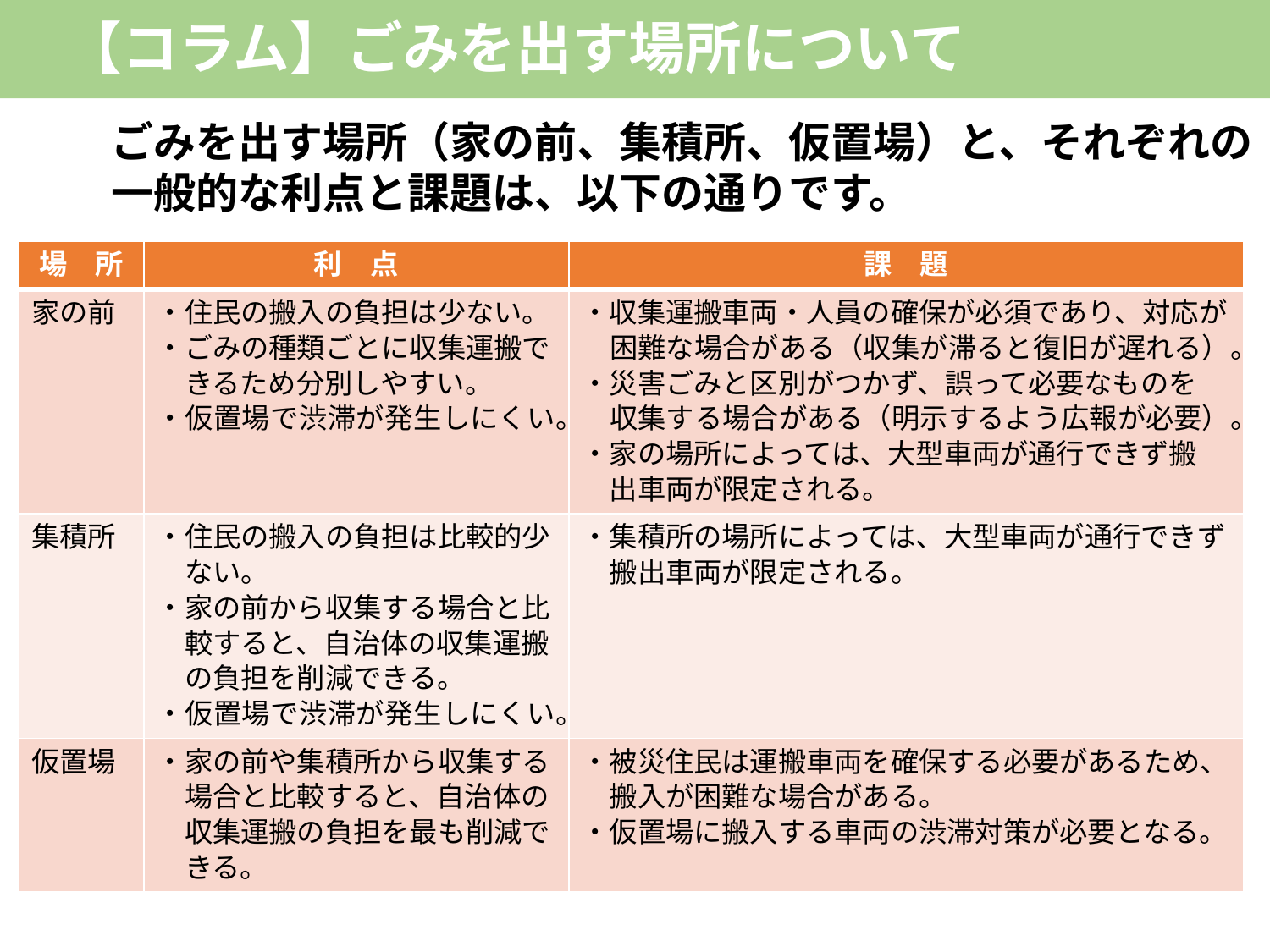

# 【コラム】ごみを出す場所について
ごみを出す場所（家の前、集積所、仮置場）と、それぞれの
一般的な利点と課題は、以下の通りです。
| 場　所 | 利　点 | 課　題 |
| --- | --- | --- |
| 家の前 | ・住民の搬入の負担は少ない。 ・ごみの種類ごとに収集運搬で 　きるため分別しやすい。 ・仮置場で渋滞が発生しにくい。 | ・収集運搬車両・人員の確保が必須であり、対応が 　困難な場合がある（収集が滞ると復旧が遅れる）。 ・災害ごみと区別がつかず、誤って必要なものを 　収集する場合がある（明示するよう広報が必要）。 ・家の場所によっては、大型車両が通行できず搬 　出車両が限定される。 |
| 集積所 | ・住民の搬入の負担は比較的少 　ない。 ・家の前から収集する場合と比 　較すると、自治体の収集運搬 　の負担を削減できる。 ・仮置場で渋滞が発生しにくい。 | ・集積所の場所によっては、大型車両が通行できず 　搬出車両が限定される。 |
| 仮置場 | ・家の前や集積所から収集する 　場合と比較すると、自治体の 　収集運搬の負担を最も削減で 　きる。 | ・被災住民は運搬車両を確保する必要があるため、 　搬入が困難な場合がある。 ・仮置場に搬入する車両の渋滞対策が必要となる。 |